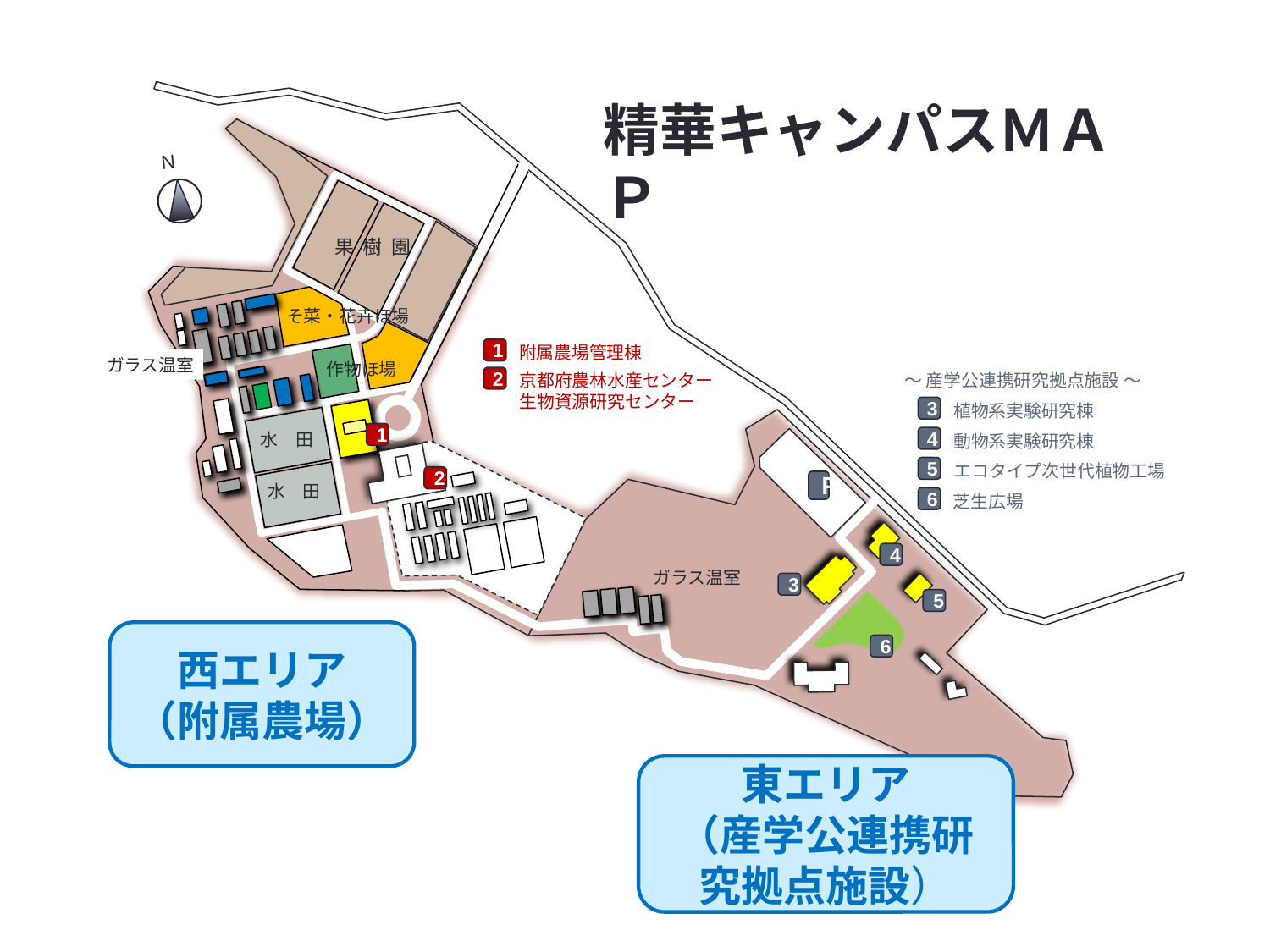

精華キャンパスＭＡＰ
N

果  樹  園
そ菜・花卉ほ場
附属農場管理棟
1
ガラス温室
作物ほ場
京都府農林水産センター
生物資源研究センター
2
～ 産学公連携研究拠点施設 ～
植物系実験研究棟
3
1
動物系実験研究棟
4
水　田
エコタイプ次世代植物工場
5
2
Ｐ
水　田
芝生広場
6
4
ガラス温室
3
5
西エリア
（附属農場）
6
東エリア
（産学公連携研究拠点施設）